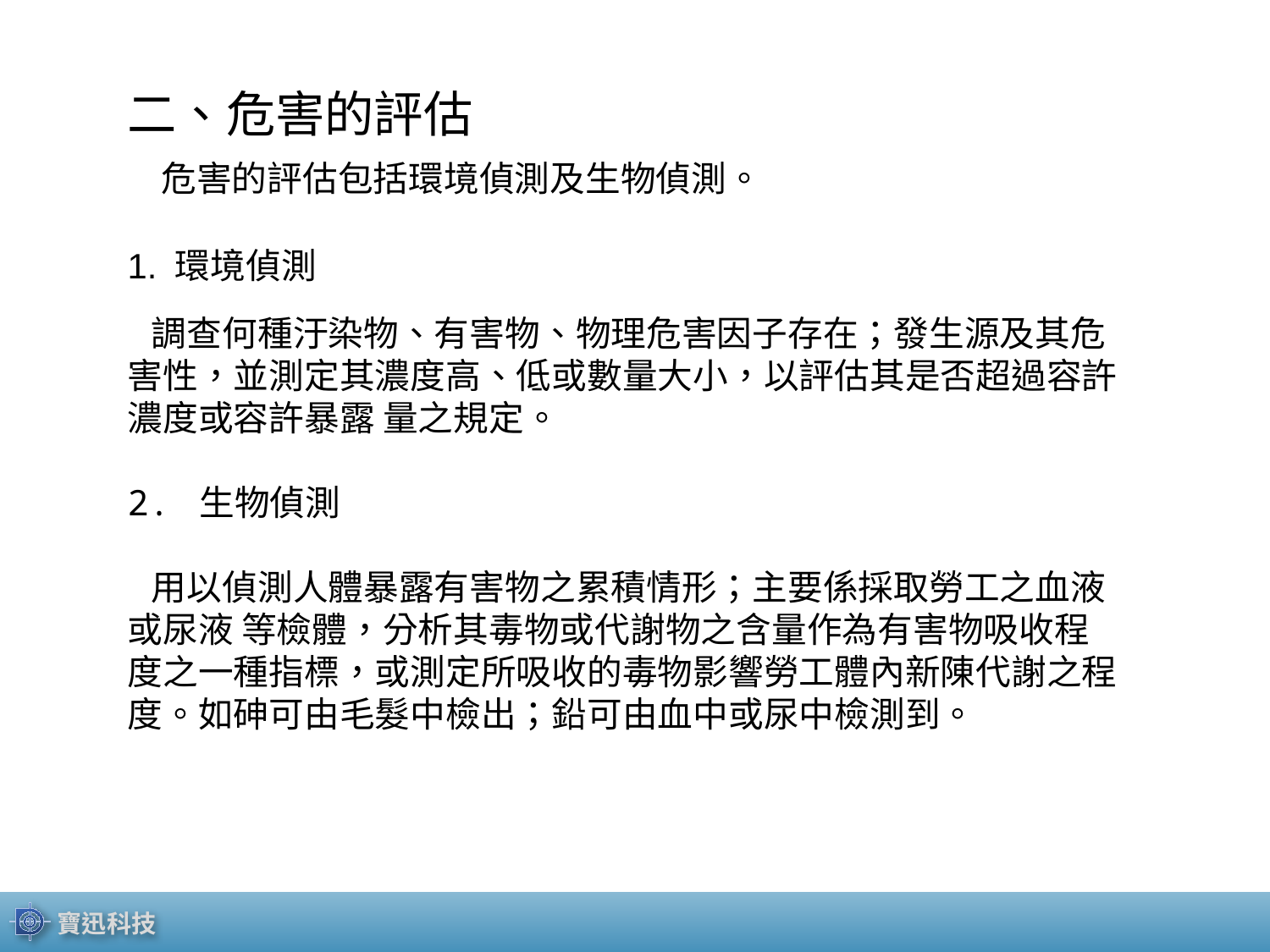

二、危害的評估
  危害的評估包括環境偵測及生物偵測。

環境偵測

  調查何種汙染物、有害物、物理危害因子存在；發生源及其危害性，並測定其濃度高、低或數量大小，以評估其是否超過容許濃度或容許暴露 量之規定。

2. 生物偵測

  用以偵測人體暴露有害物之累積情形；主要係採取勞工之血液或尿液 等檢體，分析其毒物或代謝物之含量作為有害物吸收程度之一種指標，或測定所吸收的毒物影響勞工體內新陳代謝之程度。如砷可由毛髮中檢出；鉛可由血中或尿中檢測到。